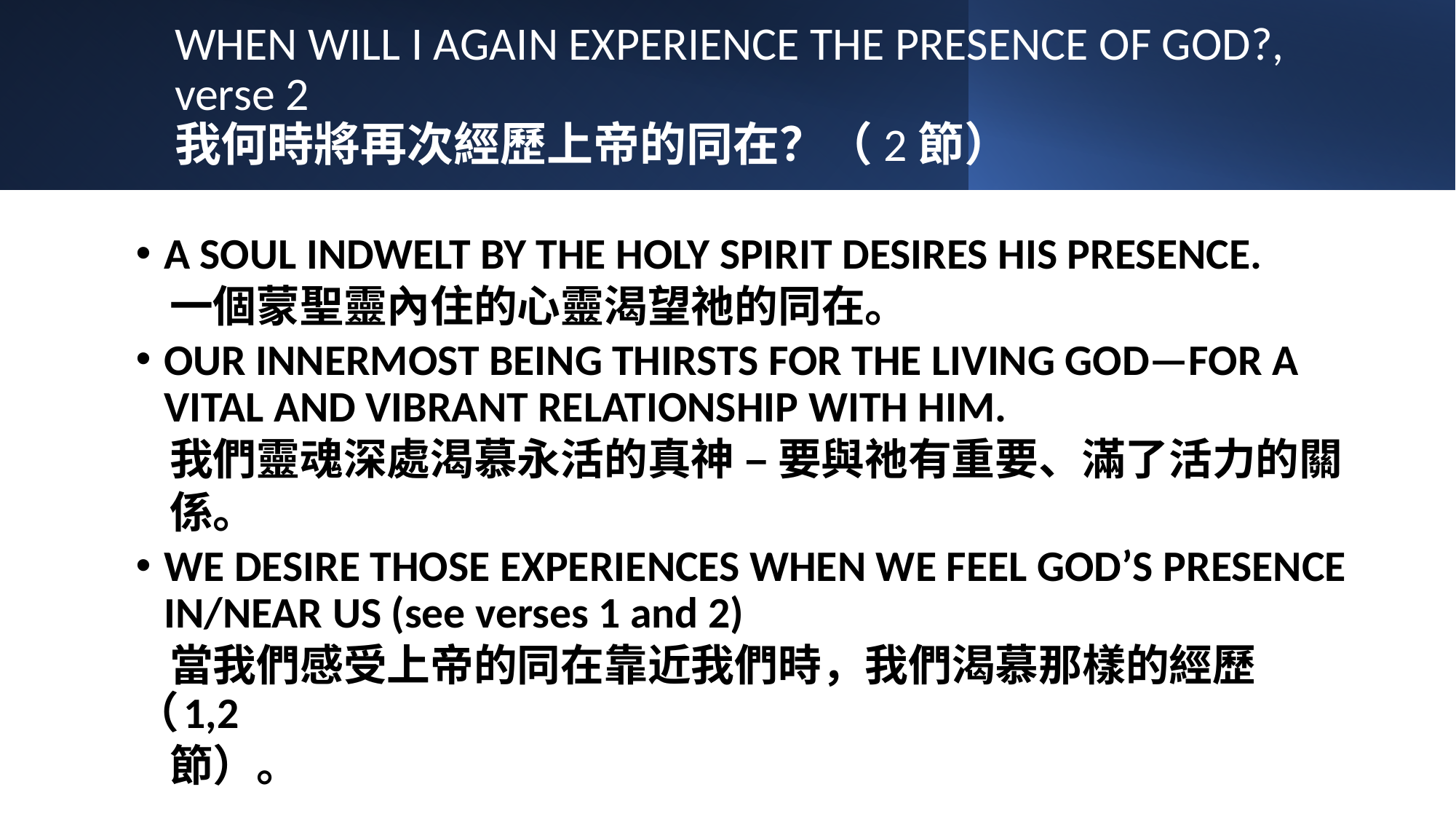

# WHEN WILL I AGAIN EXPERIENCE THE PRESENCE OF GOD?, verse 2 我何時將再次經歷上帝的同在？（2節）
A SOUL INDWELT BY THE HOLY SPIRIT DESIRES HIS PRESENCE.
   一個蒙聖靈內住的心靈渴望祂的同在。
OUR INNERMOST BEING THIRSTS FOR THE LIVING GOD—FOR A VITAL AND VIBRANT RELATIONSHIP WITH HIM.
   我們靈魂深處渴慕永活的真神 – 要與祂有重要、滿了活力的關
   係。
WE DESIRE THOSE EXPERIENCES WHEN WE FEEL GOD’S PRESENCE IN/NEAR US (see verses 1 and 2)
   當我們感受上帝的同在靠近我們時，我們渴慕那樣的經歷（1,2
   節）。